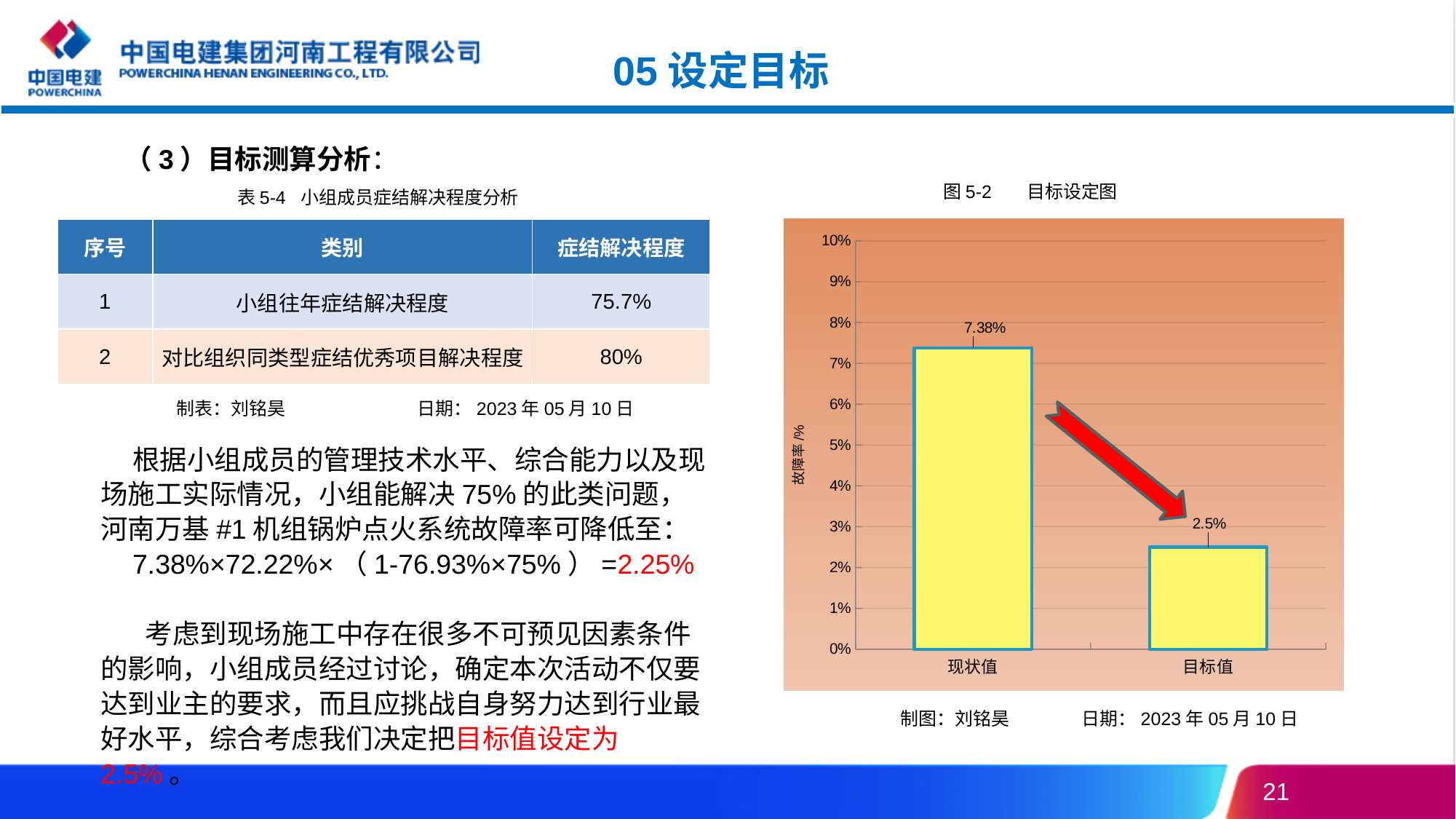

05设定目标
（3）目标测算分析：
图5-2      目标设定图
表5-4  小组成员症结解决程度分析
| 序号 | 类别 | 症结解决程度 |
| --- | --- | --- |
| 1 | 小组往年症结解决程度 | 75.7% |
| 2 | 对比组织同类型症结优秀项目解决程度 | 80% |

### Chart

| Category | 系列 1 |
|---|---|
| 现状值 | 0.0738 |
| 目标值 | 0.025 |
制表：刘铭昊                                 日期：2023年05月10日
根据小组成员的管理技术水平、综合能力以及现场施工实际情况，小组能解决75%的此类问题，河南万基#1机组锅炉点火系统故障率可降低至：
7.38%×72.22%×（1-76.93%×75%）=2.25%

 考虑到现场施工中存在很多不可预见因素条件的影响，小组成员经过讨论，确定本次活动不仅要达到业主的要求，而且应挑战自身努力达到行业最好水平，综合考虑我们决定把目标值设定为2.5%。
制图：刘铭昊                  日期：2023年05月10日